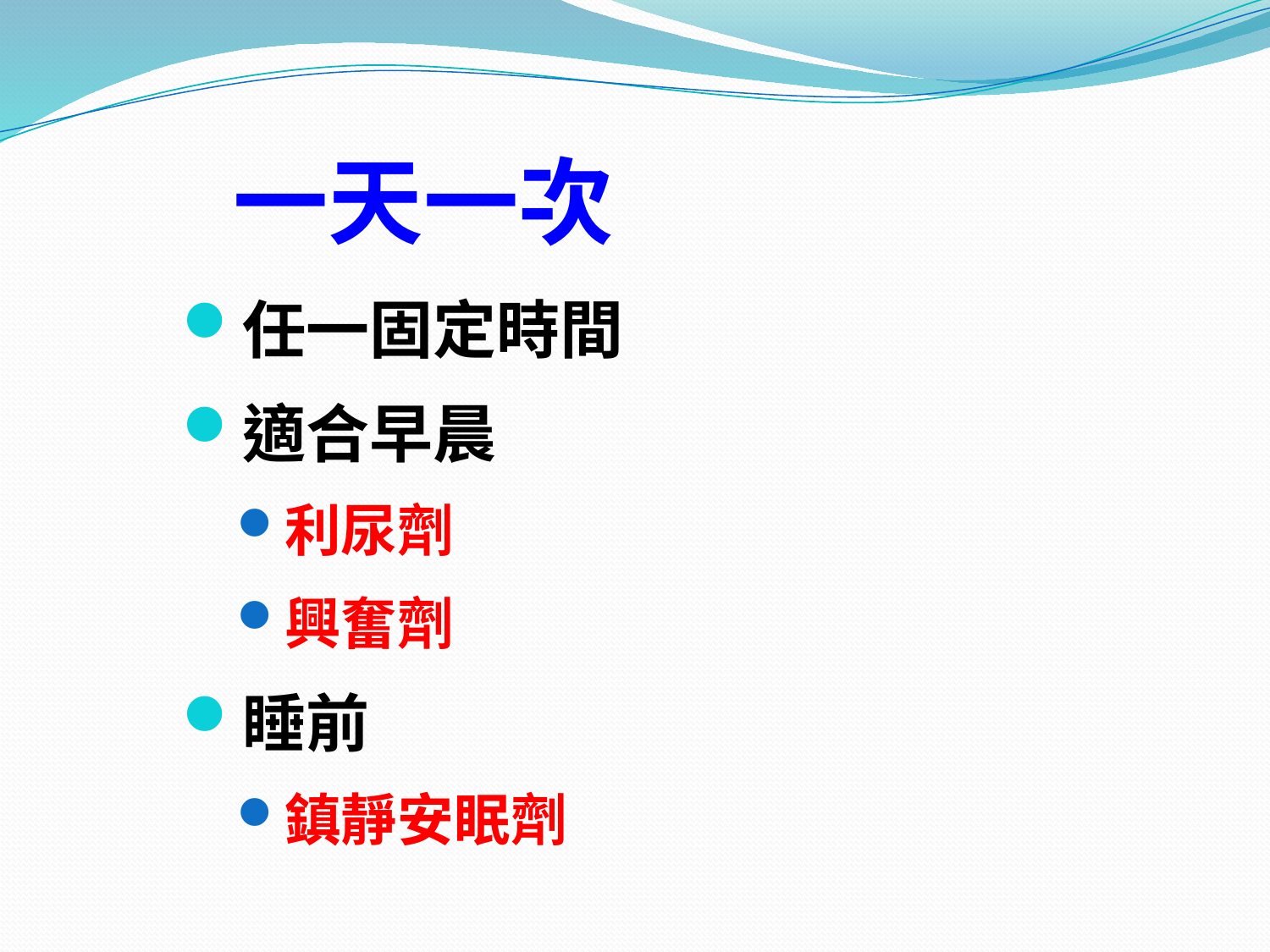

# 一天一次
任一固定時間
適合早晨
利尿劑
興奮劑
睡前
鎮靜安眠劑